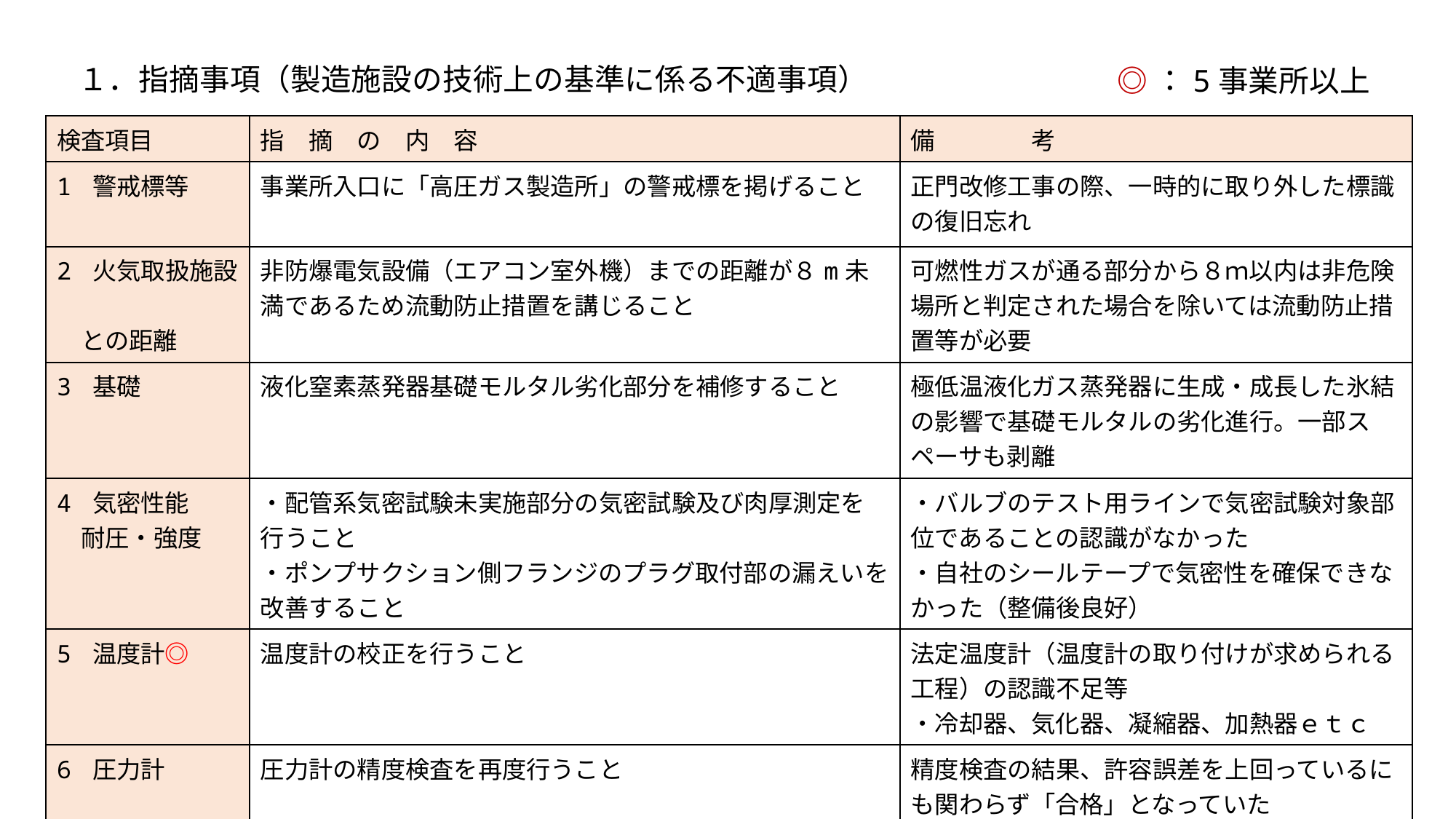

◎：5事業所以上
１．指摘事項（製造施設の技術上の基準に係る不適事項）

| 検査項目 | 指　摘　の　内　容 | 備　　　　考 |
| --- | --- | --- |
| 1 警戒標等 | 事業所入口に「高圧ガス製造所」の警戒標を掲げること | 正門改修工事の際、一時的に取り外した標識の復旧忘れ |
| 2 火気取扱施設　 　との距離 | 非防爆電気設備（エアコン室外機）までの距離が８m未満であるため流動防止措置を講じること | 可燃性ガスが通る部分から８ｍ以内は非危険場所と判定された場合を除いては流動防止措置等が必要 |
| 3 基礎 | 液化窒素蒸発器基礎モルタル劣化部分を補修すること | 極低温液化ガス蒸発器に生成・成長した氷結の影響で基礎モルタルの劣化進行。一部スペーサも剥離 |
| 4 気密性能 　耐圧・強度 | ・配管系気密試験未実施部分の気密試験及び肉厚測定を行うこと ・ポンプサクション側フランジのプラグ取付部の漏えいを改善すること | ・バルブのテスト用ラインで気密試験対象部位であることの認識がなかった ・自社のシールテープで気密性を確保できなかった（整備後良好） |
| 5 温度計◎ | 温度計の校正を行うこと | 法定温度計（温度計の取り付けが求められる工程）の認識不足等 ・冷却器、気化器、凝縮器、加熱器ｅｔｃ |
| 6 圧力計 | 圧力計の精度検査を再度行うこと | 精度検査の結果、許容誤差を上回っているにも関わらず「合格」となっていた |